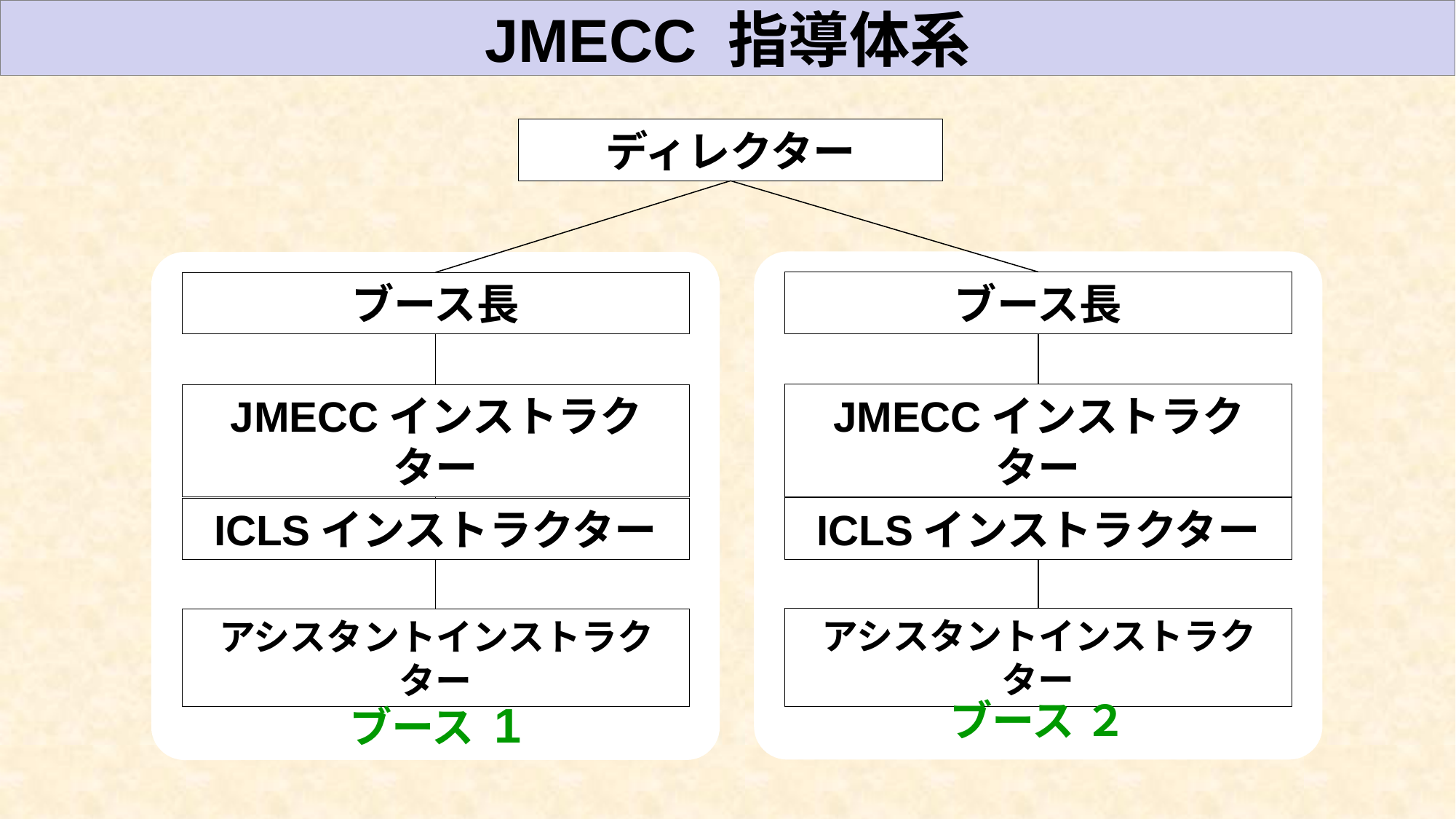

JMECC 指導体系
ディレクター

ブース長
JMECCインストラクター
ICLSインストラクター
アシスタントインストラクター
ブース長
JMECCインストラクター
ICLSインストラクター
アシスタントインストラクター
ブース ２
ブース 1